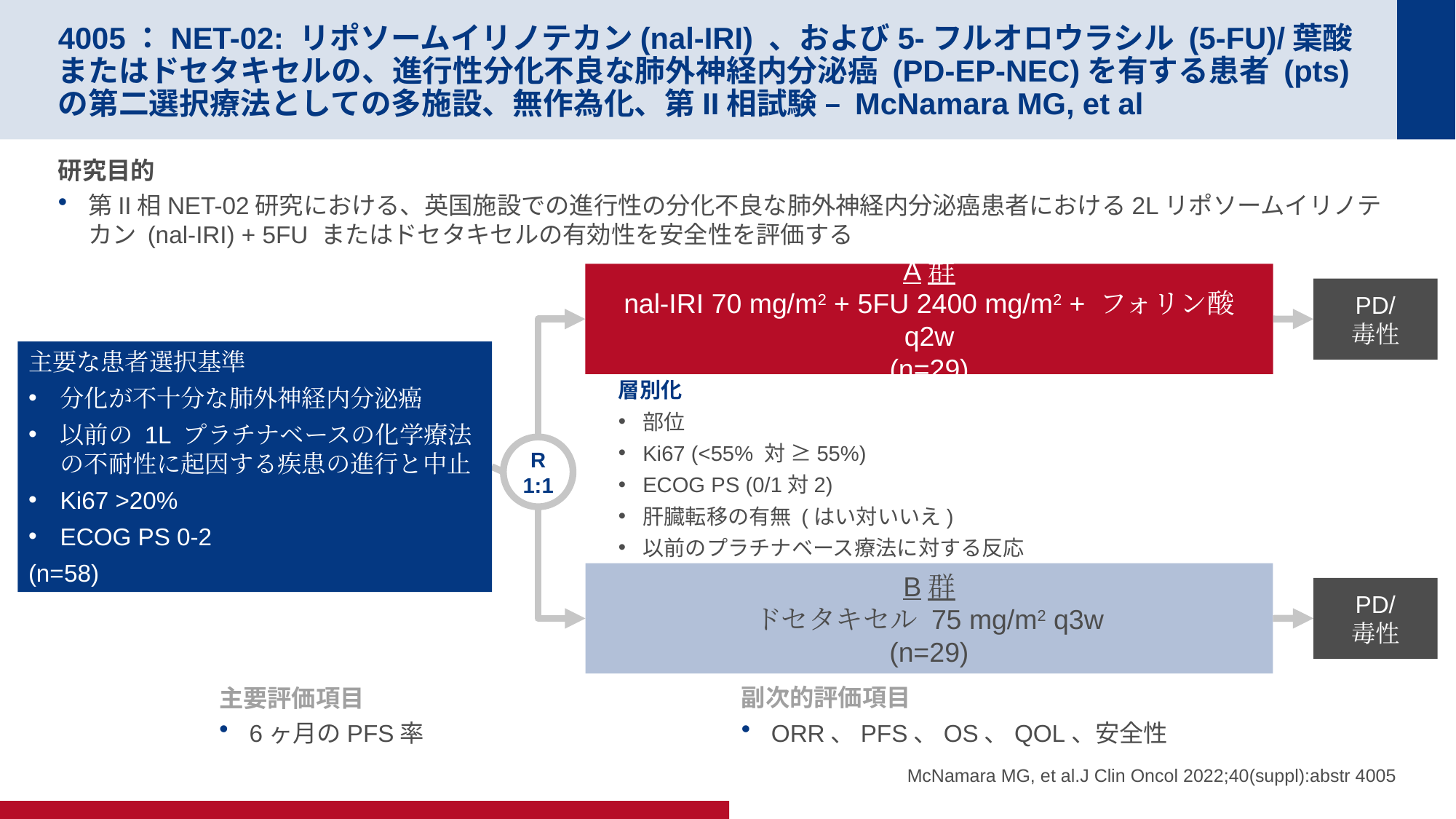

# 4005：NET-02: リポソームイリノテカン(nal-IRI) 、および5-フルオロウラシル (5-FU)/葉酸またはドセタキセルの、進行性分化不良な肺外神経内分泌癌 (PD-EP-NEC)を有する患者 (pts) の第二選択療法としての多施設、無作為化、第II相試験 – McNamara MG, et al
研究目的
第II相NET-02研究における、英国施設での進行性の分化不良な肺外神経内分泌癌患者における2Lリポソームイリノテカン (nal-IRI) + 5FU またはドセタキセルの有効性を安全性を評価する
A群
nal-IRI 70 mg/m2 + 5FU 2400 mg/m2 + フォリン酸 q2w
(n=29)
PD/
毒性
主要な患者選択基準
分化が不十分な肺外神経内分泌癌
以前の 1L プラチナベースの化学療法の不耐性に起因する疾患の進行と中止
Ki67 >20%
ECOG PS 0-2
(n=58)
層別化
部位
Ki67 (<55% 対 ≥55%)
ECOG PS (0/1対2)
肝臓転移の有無 (はい対いいえ)
以前のプラチナベース療法に対する反応

R
1:1
B群
ドセタキセル 75 mg/m2 q3w
(n=29)
PD/
毒性
主要評価項目
6ヶ月のPFS率
副次的評価項目
ORR、PFS、OS、QOL、安全性
McNamara MG, et al.J Clin Oncol 2022;40(suppl):abstr 4005